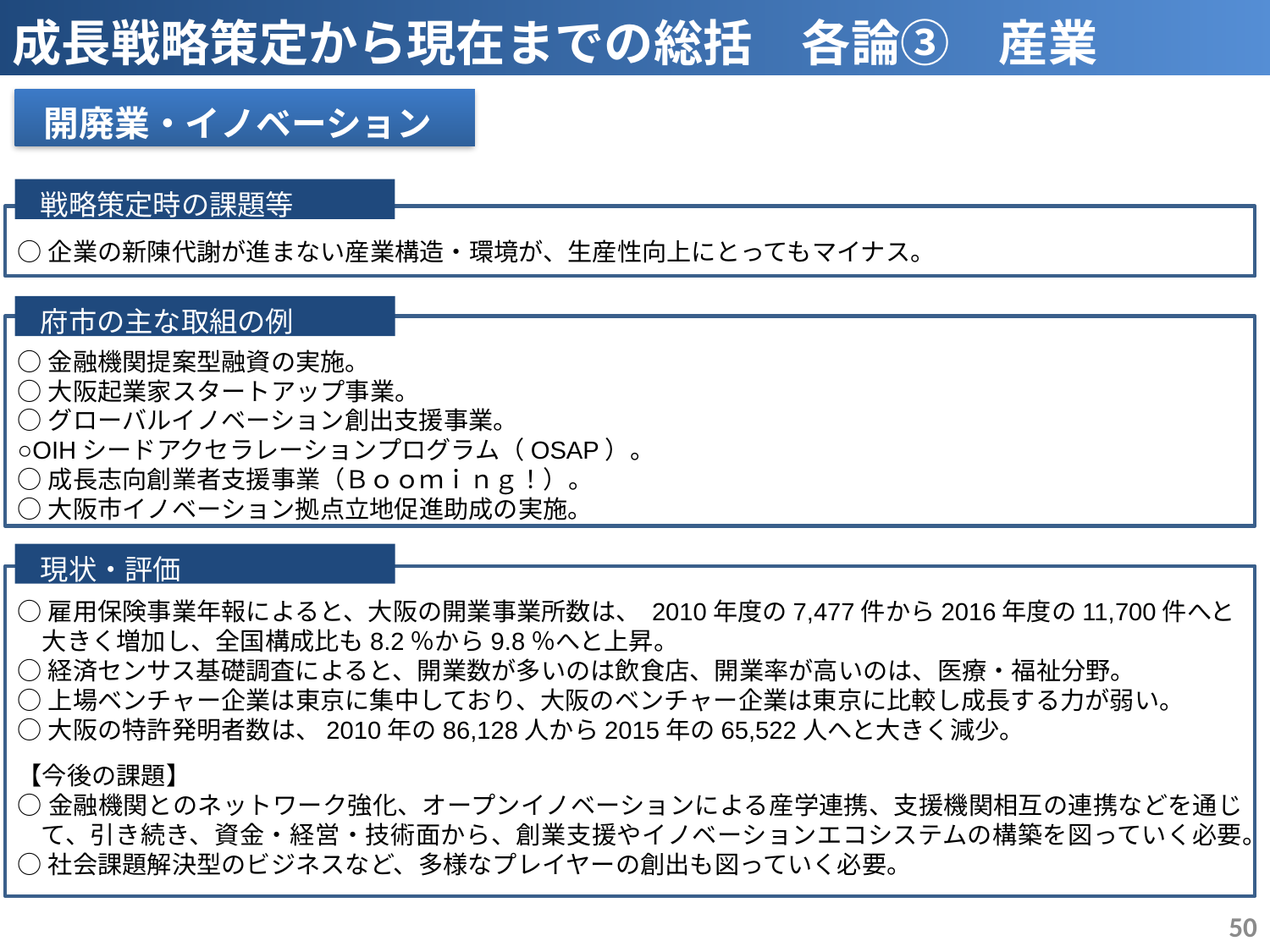

成長戦略策定から現在までの総括　各論③　産業
 開廃業・イノベーション
 戦略策定時の課題等
○企業の新陳代謝が進まない産業構造・環境が、生産性向上にとってもマイナス。
 府市の主な取組の例
○金融機関提案型融資の実施。
○大阪起業家スタートアップ事業。
○グローバルイノベーション創出支援事業。
○OIHシードアクセラレーションプログラム（OSAP）。
○成長志向創業者支援事業（Ｂｏｏｍｉｎｇ！）。
○大阪市イノベーション拠点立地促進助成の実施。

 現状・評価
○雇用保険事業年報によると、大阪の開業事業所数は、 2010年度の7,477件から2016年度の11,700件へと
　大きく増加し、全国構成比も8.2％から9.8％へと上昇。
○経済センサス基礎調査によると、開業数が多いのは飲食店、開業率が高いのは、医療・福祉分野。
○上場ベンチャー企業は東京に集中しており、大阪のベンチャー企業は東京に比較し成長する力が弱い。
○大阪の特許発明者数は、2010年の86,128人から2015年の65,522人へと大きく減少。
【今後の課題】
○金融機関とのネットワーク強化、オープンイノベーションによる産学連携、支援機関相互の連携などを通じて、引き続き、資金・経営・技術面から、創業支援やイノベーションエコシステムの構築を図っていく必要。
○社会課題解決型のビジネスなど、多様なプレイヤーの創出も図っていく必要。

50